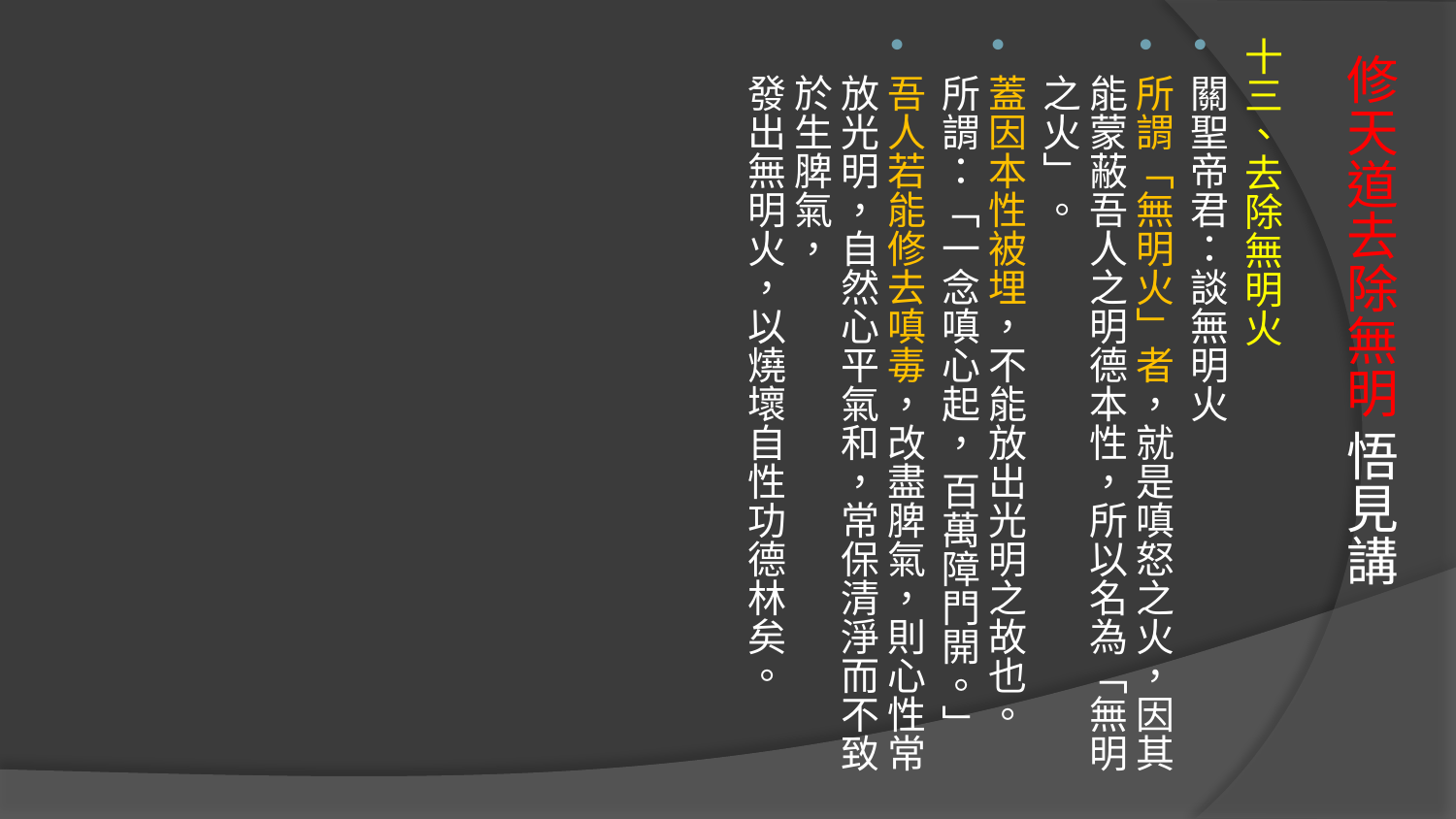

十三、去除無明火
關聖帝君：談無明火
所謂「無明火」者，就是嗔怒之火，因其能蒙蔽吾人之明德本性，所以名為「無明之火」。
蓋因本性被埋，不能放出光明之故也。
所謂：「一念嗔心起， 百萬障門開。」
吾人若能修去嗔毒，改盡脾氣，則心性常放光明，自然心平氣和，常保清淨而不致於生脾氣，
發出無明火，以燒壞自性功德林矣。

# 修天道去除無明 悟見講